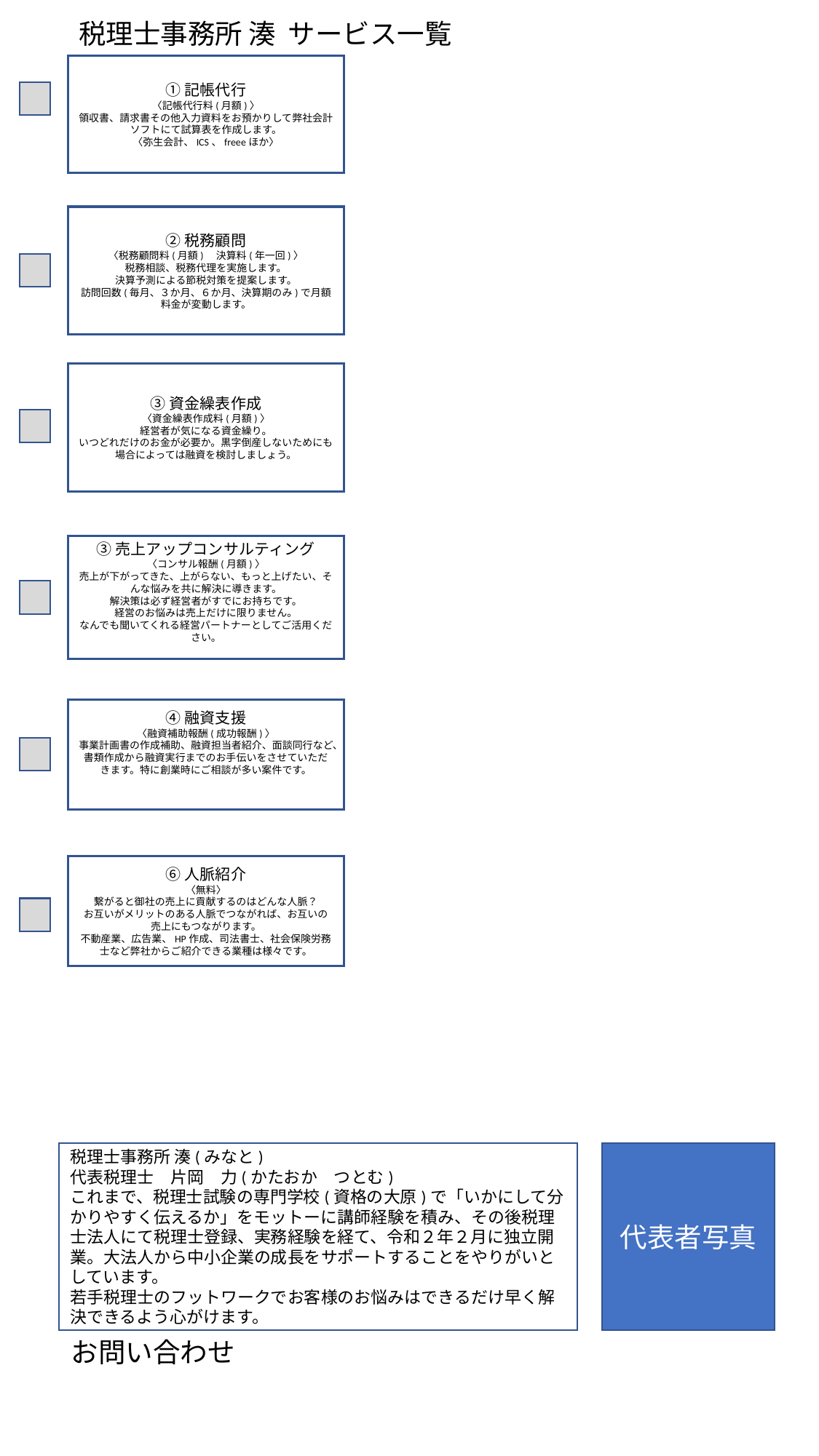

税理士事務所 湊  サービス一覧
①記帳代行
〈記帳代行料(月額)〉
領収書、請求書その他入力資料をお預かりして弊社会計ソフトにて試算表を作成します。
〈弥生会計、ICS、freeeほか〉

②税務顧問
〈税務顧問料(月額)　決算料(年一回)〉
税務相談、税務代理を実施します。
決算予測による節税対策を提案します。
訪問回数(毎月、３か月、６か月、決算期のみ)で月額料金が変動します。

③資金繰表作成
〈資金繰表作成料(月額)〉
経営者が気になる資金繰り。
いつどれだけのお金が必要か。黒字倒産しないためにも場合によっては融資を検討しましょう。

③売上アップコンサルティング
〈コンサル報酬(月額)〉
売上が下がってきた、上がらない、もっと上げたい、そんな悩みを共に解決に導きます。
解決策は必ず経営者がすでにお持ちです。
経営のお悩みは売上だけに限りません。
なんでも聞いてくれる経営パートナーとしてご活用ください。

④融資支援
〈融資補助報酬(成功報酬)〉
事業計画書の作成補助、融資担当者紹介、面談同行など、書類作成から融資実行までのお手伝いをさせていただきます。特に創業時にご相談が多い案件です。

⑥人脈紹介
〈無料〉
繋がると御社の売上に貢献するのはどんな人脈？
お互いがメリットのある人脈でつながれば、お互いの売上にもつながります。
不動産業、広告業、HP作成、司法書士、社会保険労務士など弊社からご紹介できる業種は様々です。

税理士事務所 湊(みなと)
代表税理士　片岡　力(かたおか　つとむ)
これまで、税理士試験の専門学校(資格の大原)で「いかにして分かりやすく伝えるか」をモットーに講師経験を積み、その後税理士法人にて税理士登録、実務経験を経て、令和２年２月に独立開業。大法人から中小企業の成長をサポートすることをやりがいとしています。
若手税理士のフットワークでお客様のお悩みはできるだけ早く解決できるよう心がけます。
代表者写真
お問い合わせ